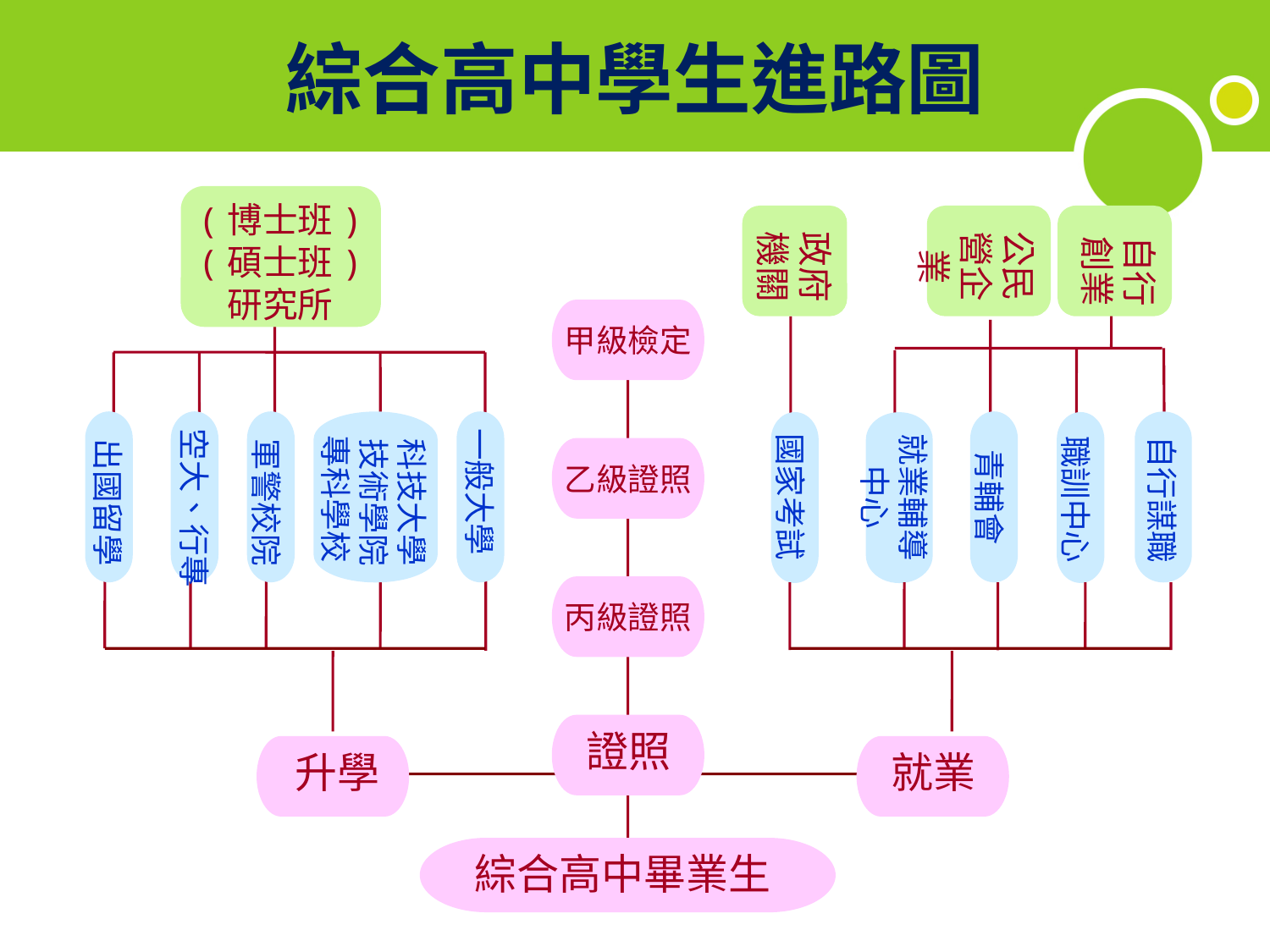

# 綜合高中學生進路圖

(博士班)
(碩士班)
研究所

公民
營企
業
政府機關
自行創業

甲級檢定

空大、行專

一般大學

出國留學

軍警校院

科技大學
技術學院
專科學校

國家考試
青輔會
就業輔導
中心
職訓中心
自行謀職
乙級證照

丙級證照

證照

升學

就業

綜合高中畢業生